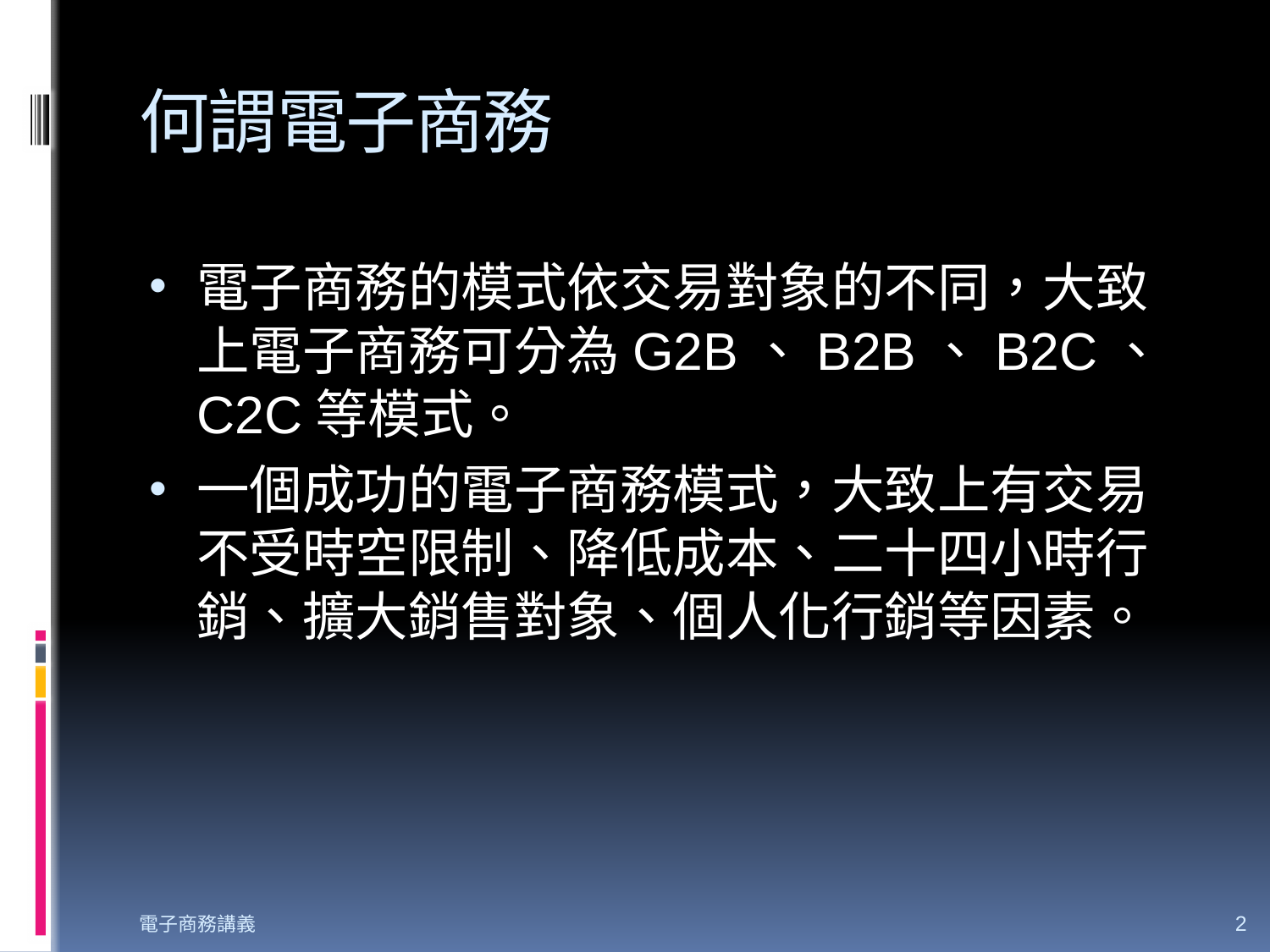

# 何謂電子商務
電子商務的模式依交易對象的不同，大致上電子商務可分為G2B、B2B、B2C、C2C等模式。
一個成功的電子商務模式，大致上有交易不受時空限制、降低成本、二十四小時行銷、擴大銷售對象、個人化行銷等因素。
電子商務講義
2